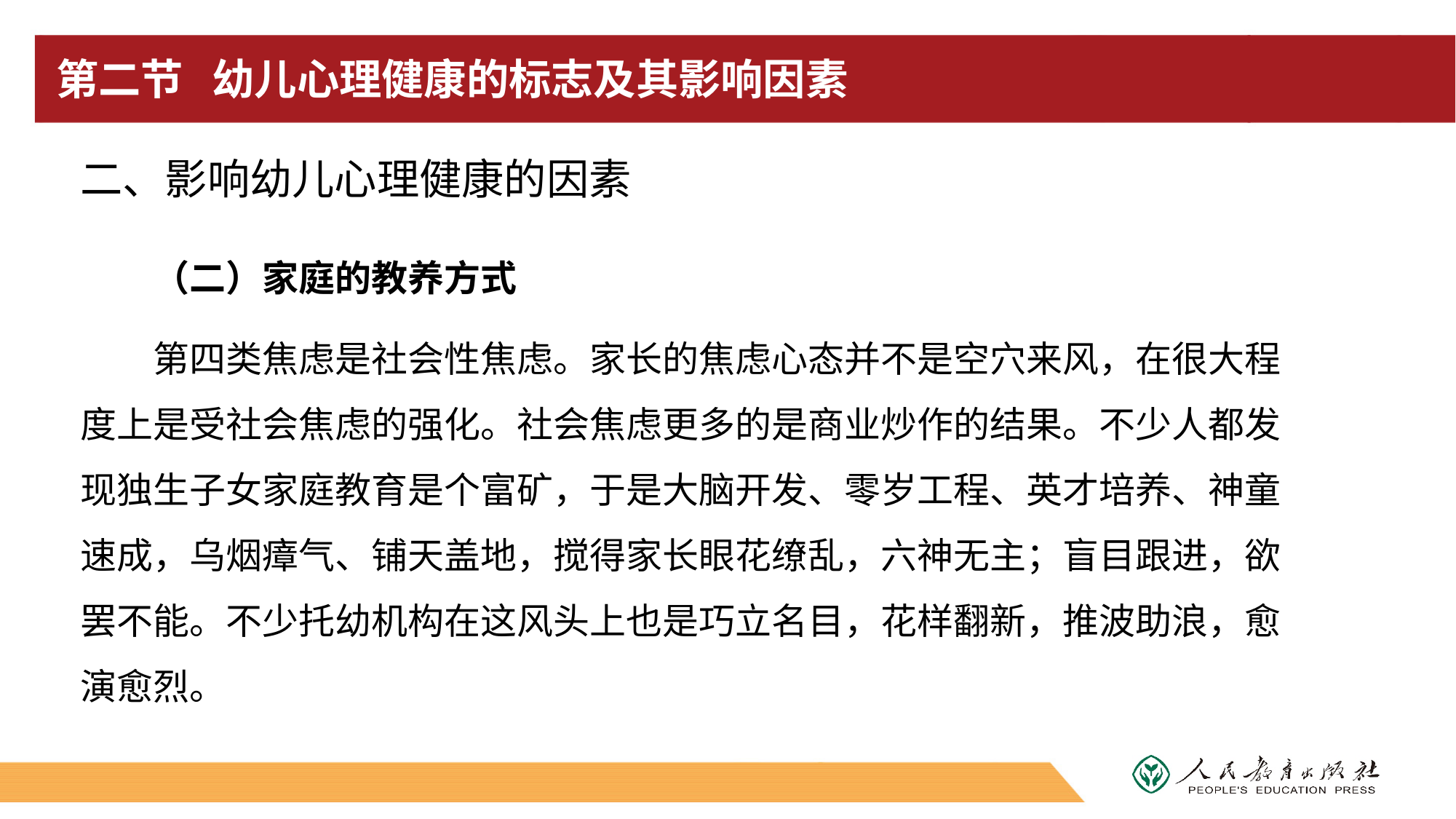

# 第二节   幼儿心理健康的标志及其影响因素
二、影响幼儿心理健康的因素
（二）家庭的教养方式
第四类焦虑是社会性焦虑。家长的焦虑心态并不是空穴来风，在很大程度上是受社会焦虑的强化。社会焦虑更多的是商业炒作的结果。不少人都发现独生子女家庭教育是个富矿，于是大脑开发、零岁工程、英才培养、神童速成，乌烟瘴气、铺天盖地，搅得家长眼花缭乱，六神无主；盲目跟进，欲罢不能。不少托幼机构在这风头上也是巧立名目，花样翻新，推波助浪，愈演愈烈。